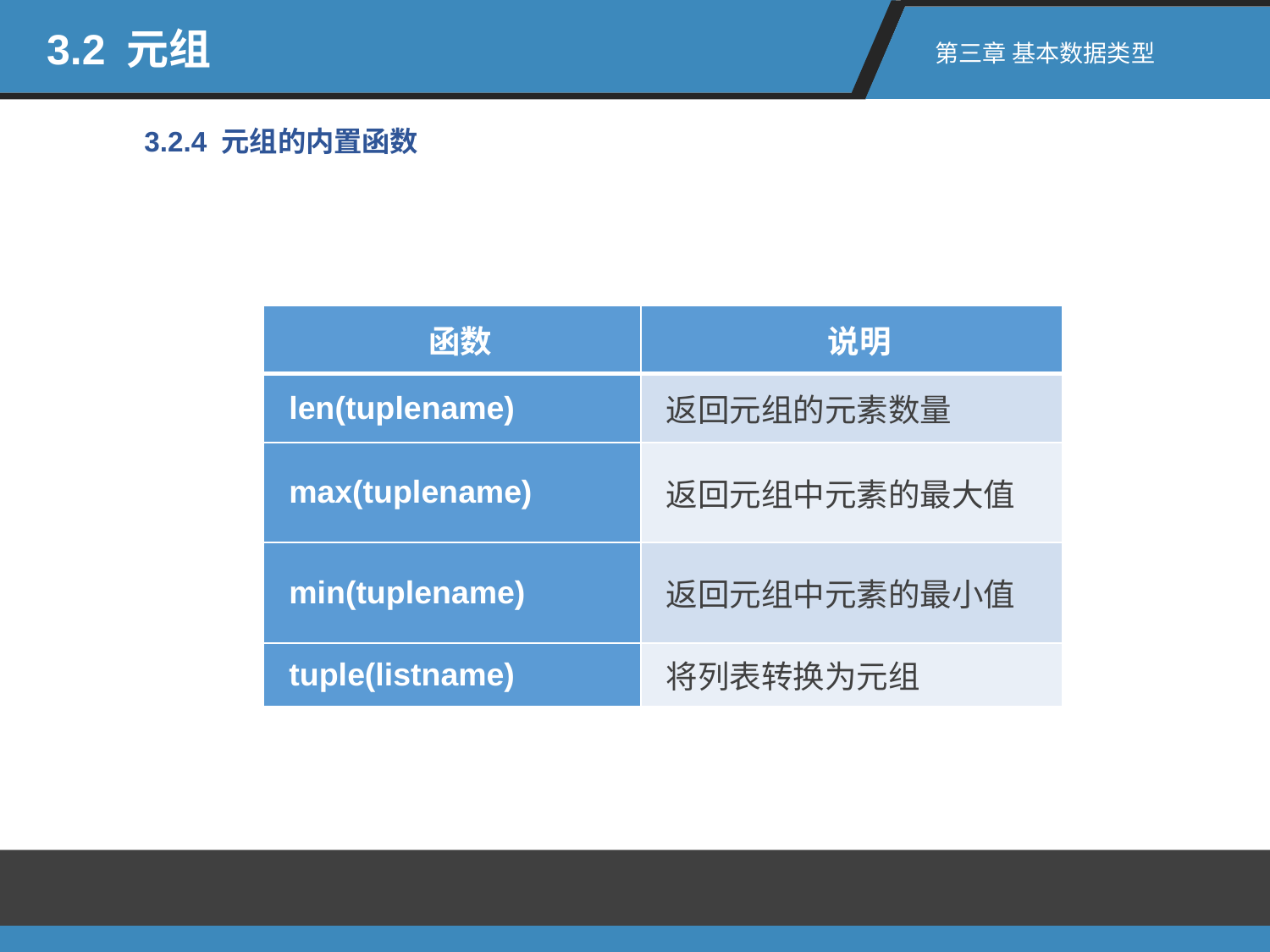

3.2 元组
第三章 基本数据类型
3.2.4 元组的内置函数
| 函数 | 说明 |
| --- | --- |
| len(tuplename) | 返回元组的元素数量 |
| max(tuplename) | 返回元组中元素的最大值 |
| min(tuplename) | 返回元组中元素的最小值 |
| tuple(listname) | 将列表转换为元组 |